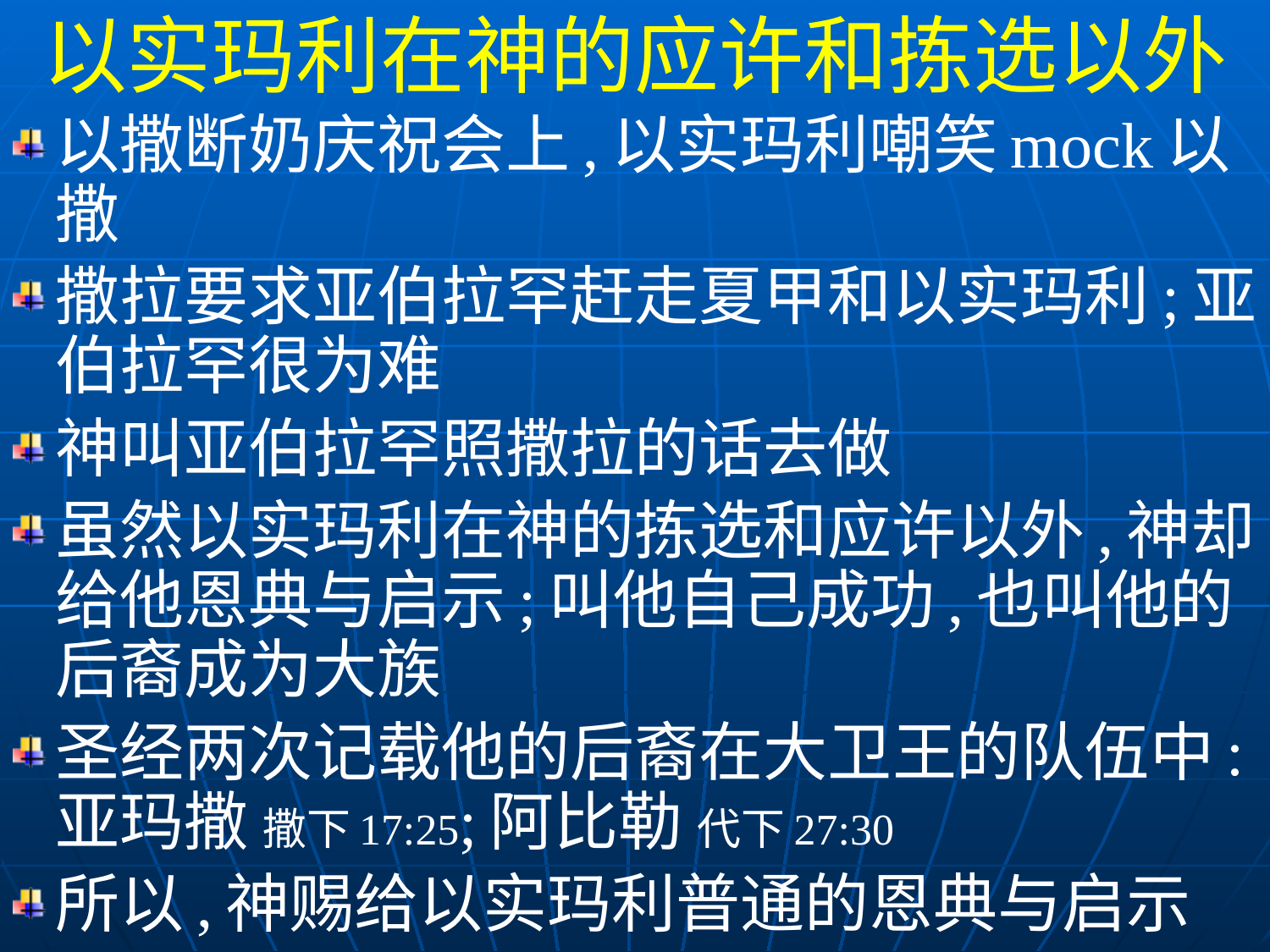

以实玛利在神的应许和拣选以外
以撒断奶庆祝会上,以实玛利嘲笑mock以撒
撒拉要求亚伯拉罕赶走夏甲和以实玛利;亚伯拉罕很为难
神叫亚伯拉罕照撒拉的话去做
虽然以实玛利在神的拣选和应许以外,神却给他恩典与启示;叫他自己成功,也叫他的后裔成为大族
圣经两次记载他的后裔在大卫王的队伍中:亚玛撒 撒下17:25;阿比勒 代下27:30
所以,神赐给以实玛利普通的恩典与启示